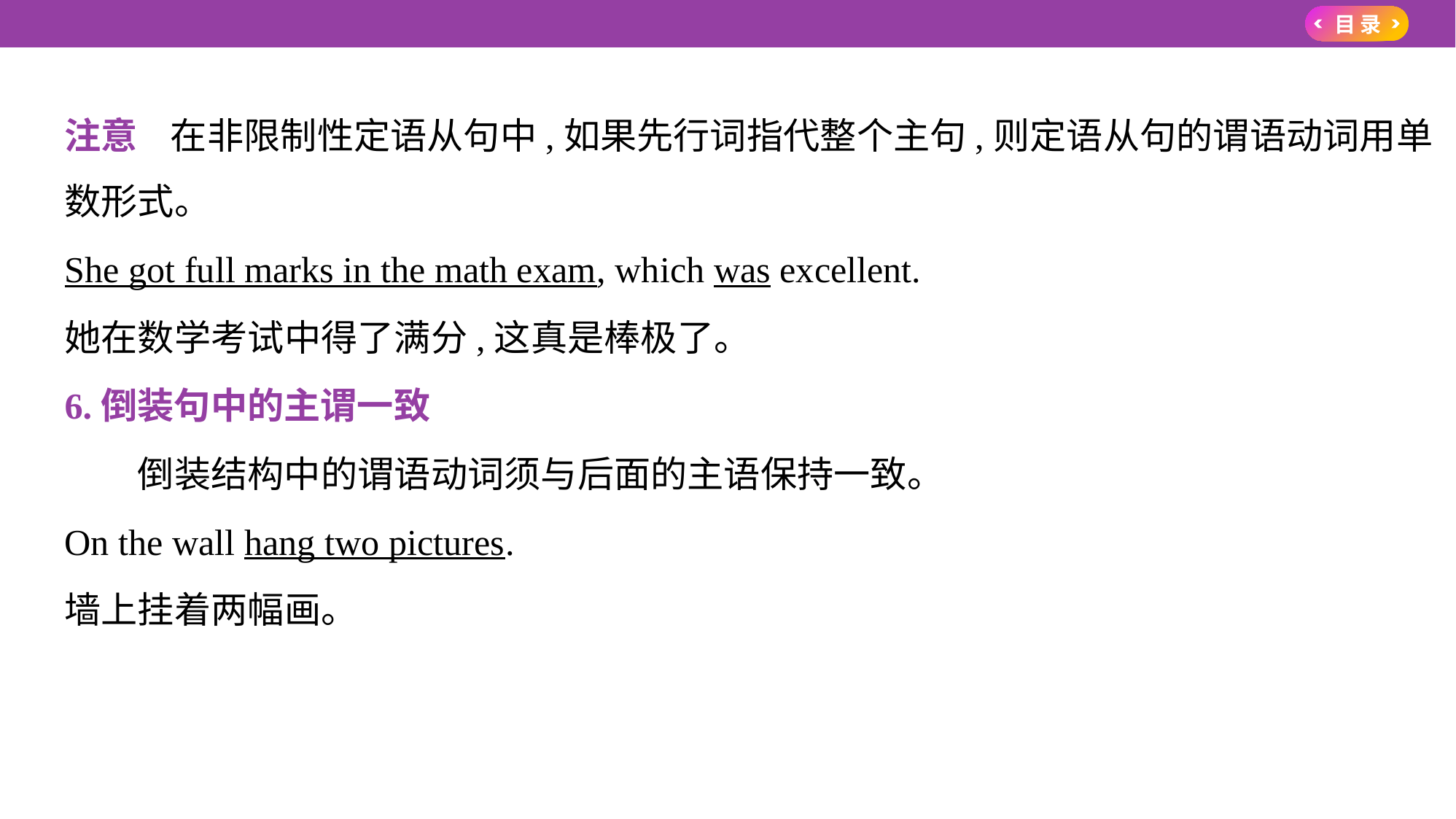

注意    在非限制性定语从句中,如果先行词指代整个主句,则定语从句的谓语动词用单
数形式。
She got full marks in the math exam, which was excellent.
她在数学考试中得了满分,这真是棒极了。
6.倒装句中的主谓一致
　　倒装结构中的谓语动词须与后面的主语保持一致。
On the wall hang two pictures.
墙上挂着两幅画。